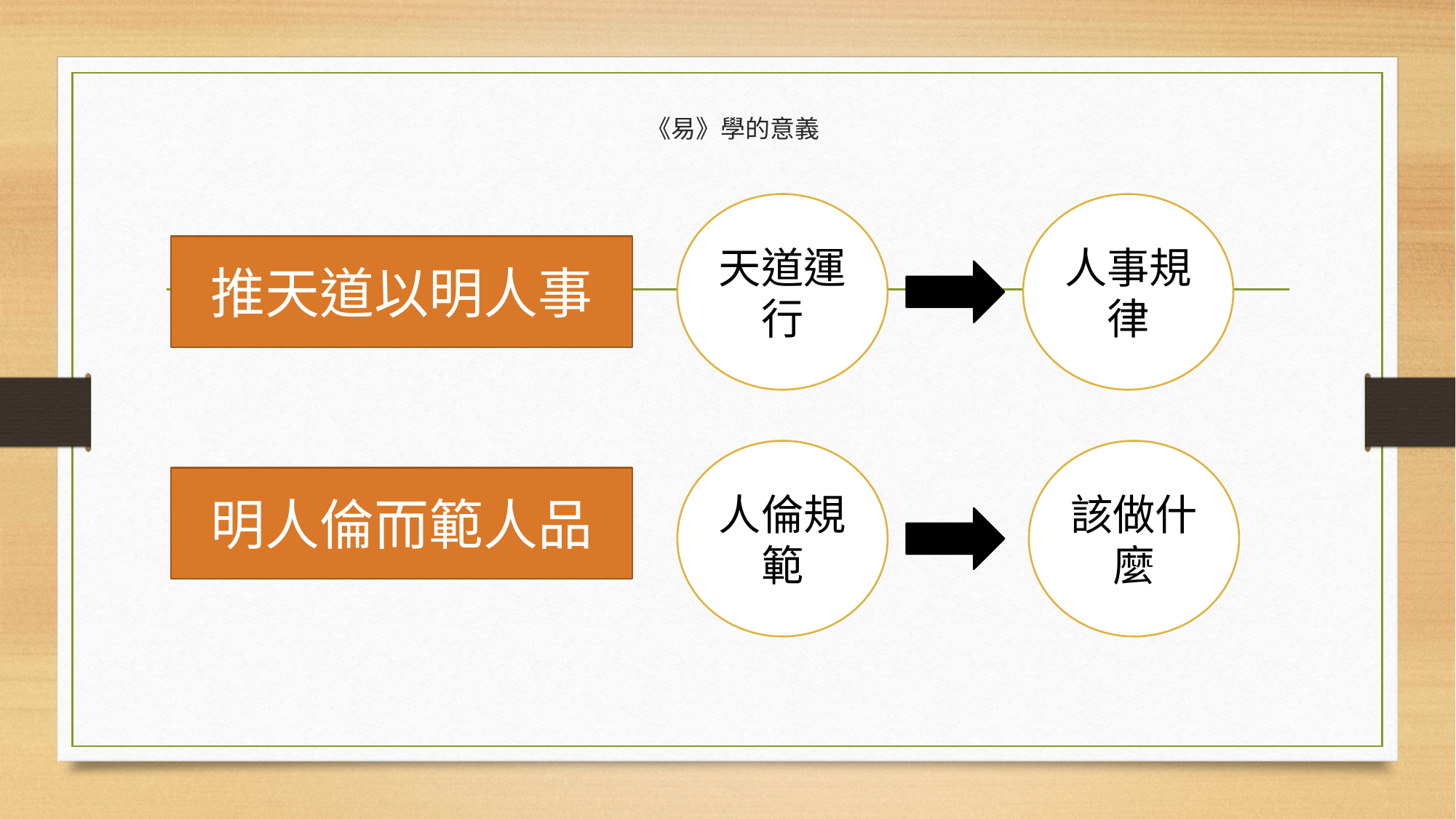

# 《易》學的意義
天道運行
人事規律
推天道以明人事

人倫規範
該做什麼
明人倫而範人品